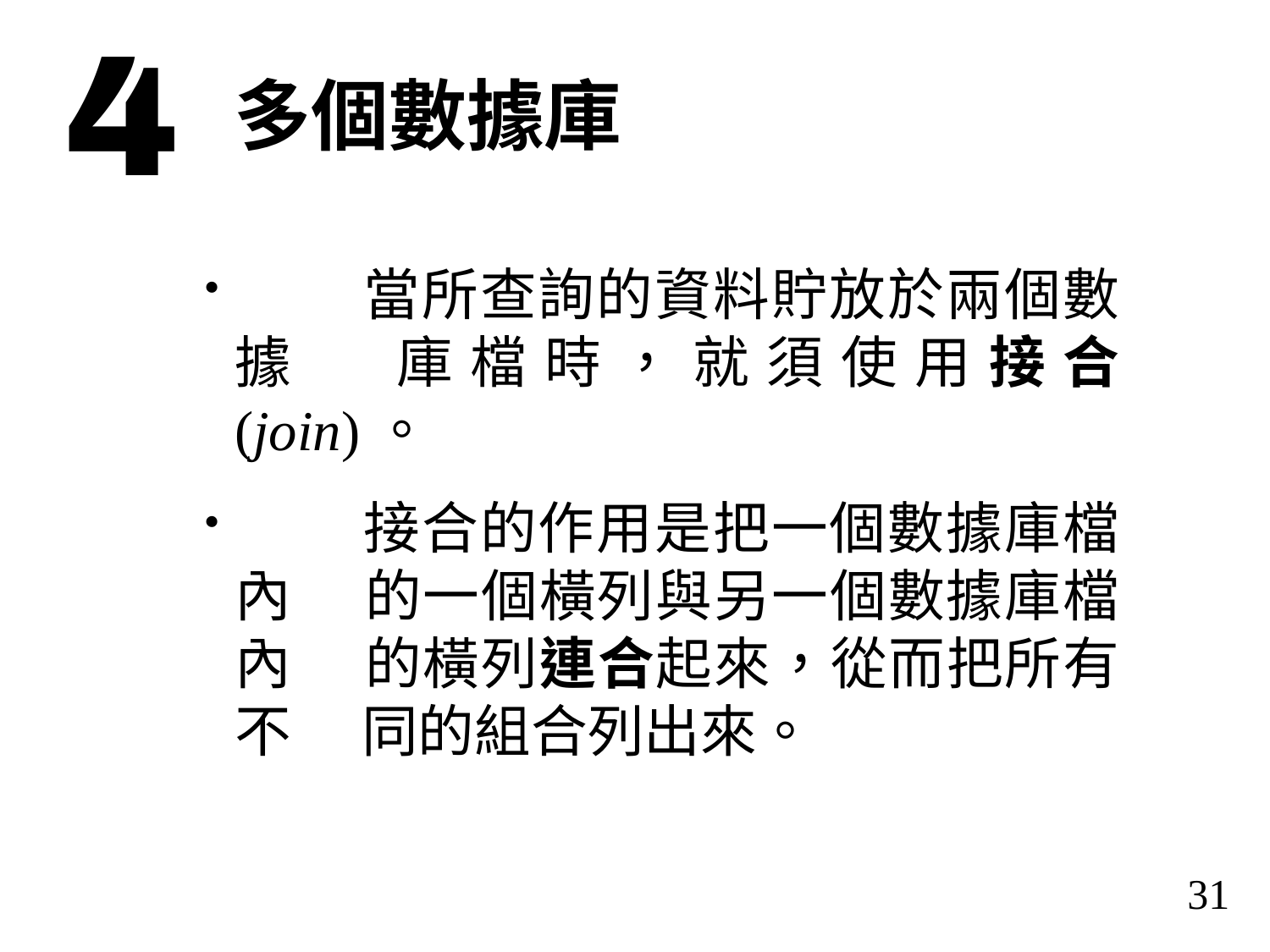

4
多個數據庫
	當所查詢的資料貯放於兩個數據	庫檔時，就須使用接合 (join)。
	接合的作用是把一個數據庫檔內	的一個橫列與另一個數據庫檔內	的橫列連合起來，從而把所有不	同的組合列出來。
31